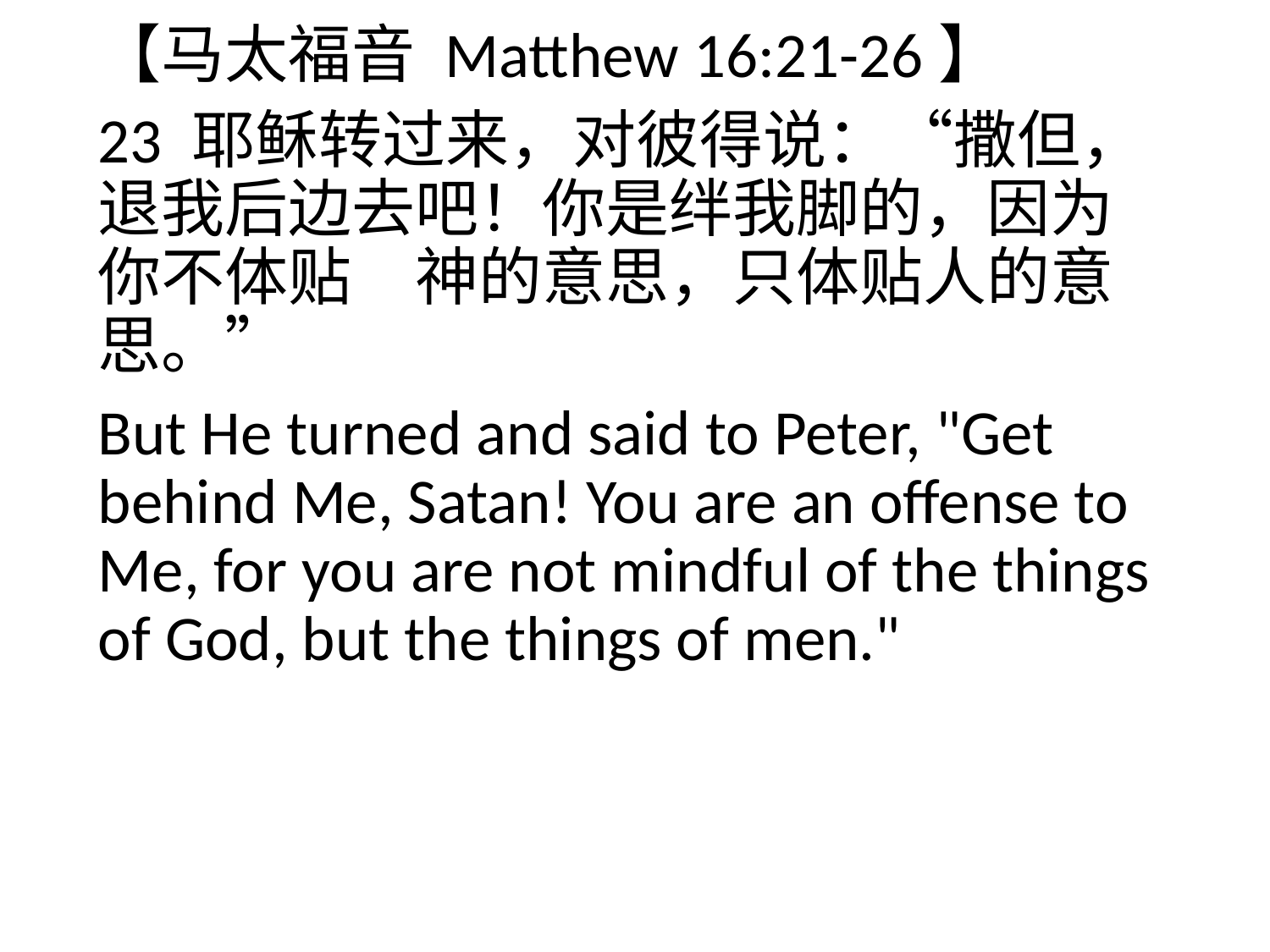

【马太福音 Matthew 16:21-26】
23 耶稣转过来，对彼得说：“撒但，退我后边去吧！你是绊我脚的，因为你不体贴　神的意思，只体贴人的意思。”
But He turned and said to Peter, "Get behind Me, Satan! You are an offense to Me, for you are not mindful of the things of God, but the things of men."